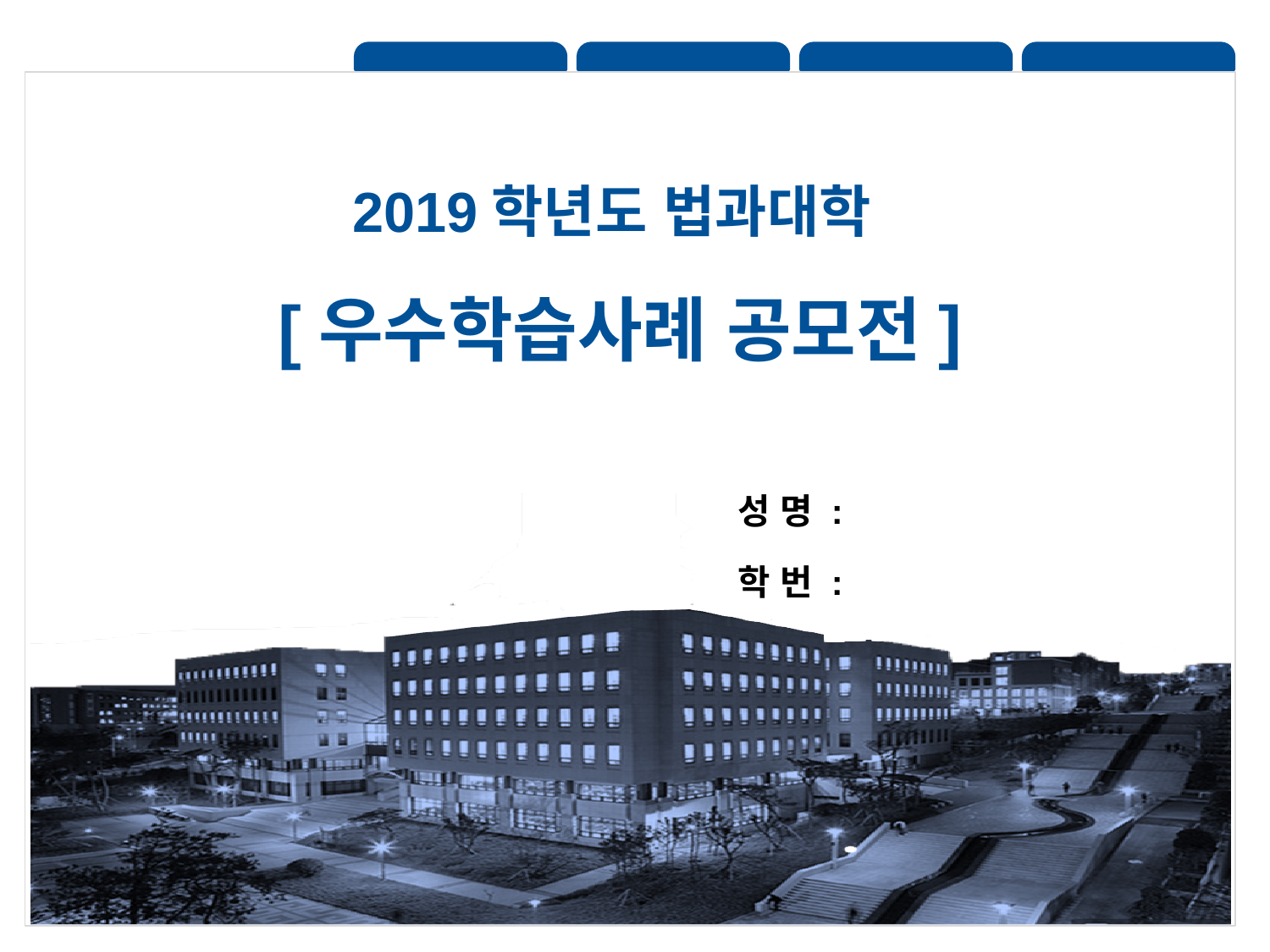

# 2019학년도 법과대학 [우수학습사례 공모전]
성 명 :
학 번 :